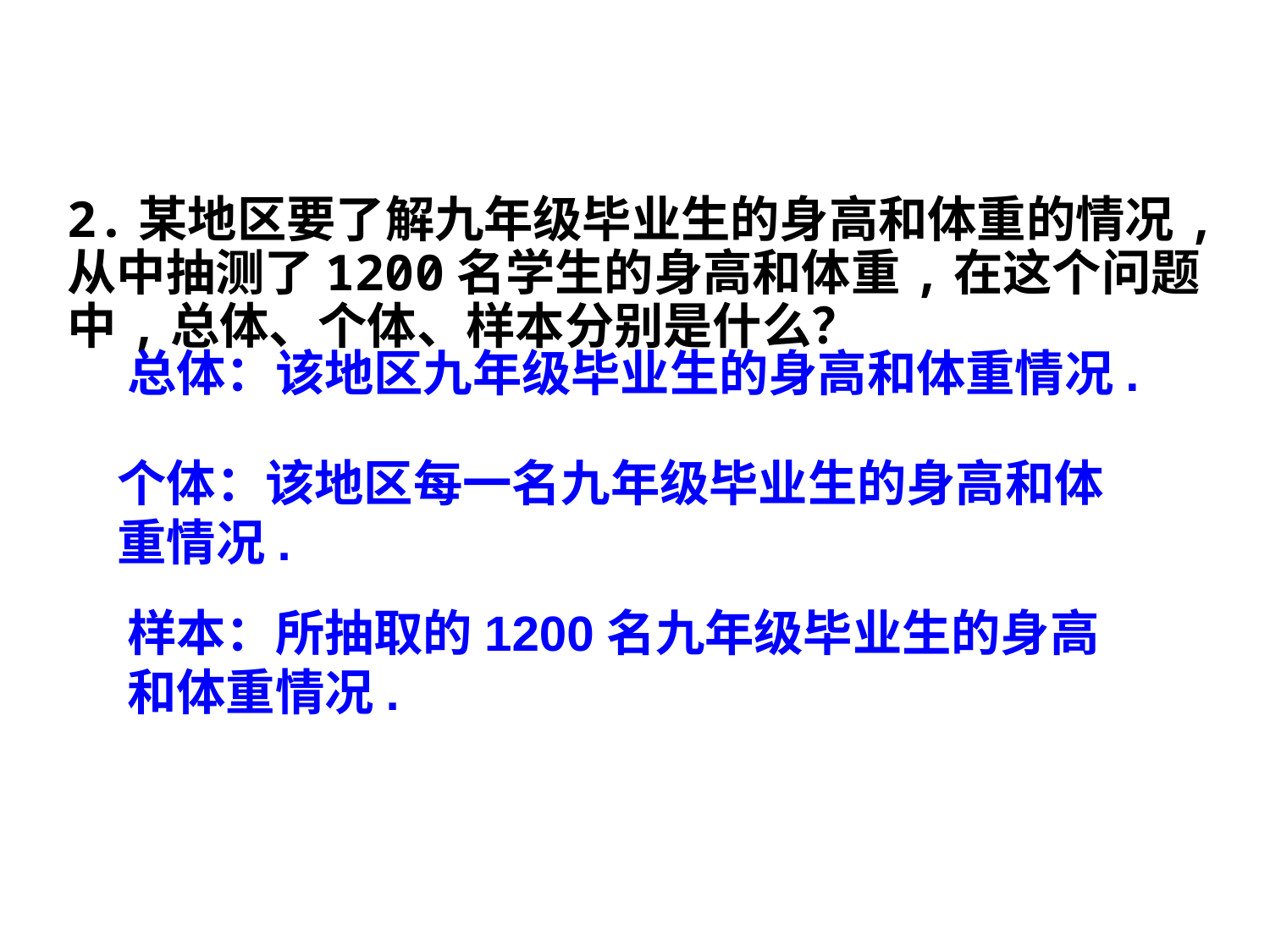

2.某地区要了解九年级毕业生的身高和体重的情况,从中抽测了1200名学生的身高和体重,在这个问题中,总体、个体、样本分别是什么？
总体：该地区九年级毕业生的身高和体重情况.
个体：该地区每一名九年级毕业生的身高和体重情况.

样本：所抽取的1200名九年级毕业生的身高和体重情况.